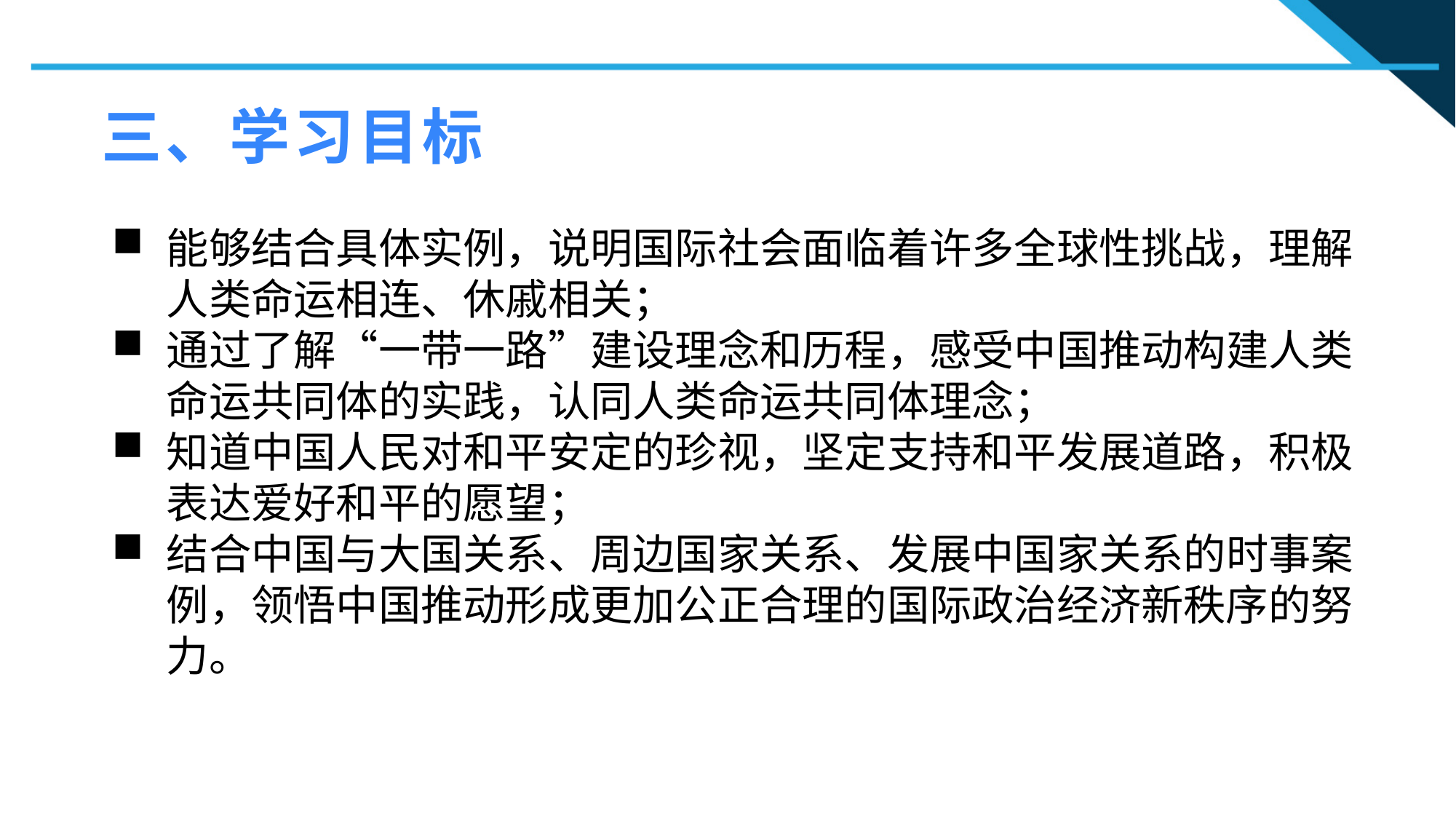

三、学习目标
能够结合具体实例，说明国际社会面临着许多全球性挑战，理解人类命运相连、休戚相关；
通过了解“一带一路”建设理念和历程，感受中国推动构建人类命运共同体的实践，认同人类命运共同体理念；
知道中国人民对和平安定的珍视，坚定支持和平发展道路，积极表达爱好和平的愿望；
结合中国与大国关系、周边国家关系、发展中国家关系的时事案例，领悟中国推动形成更加公正合理的国际政治经济新秩序的努力。